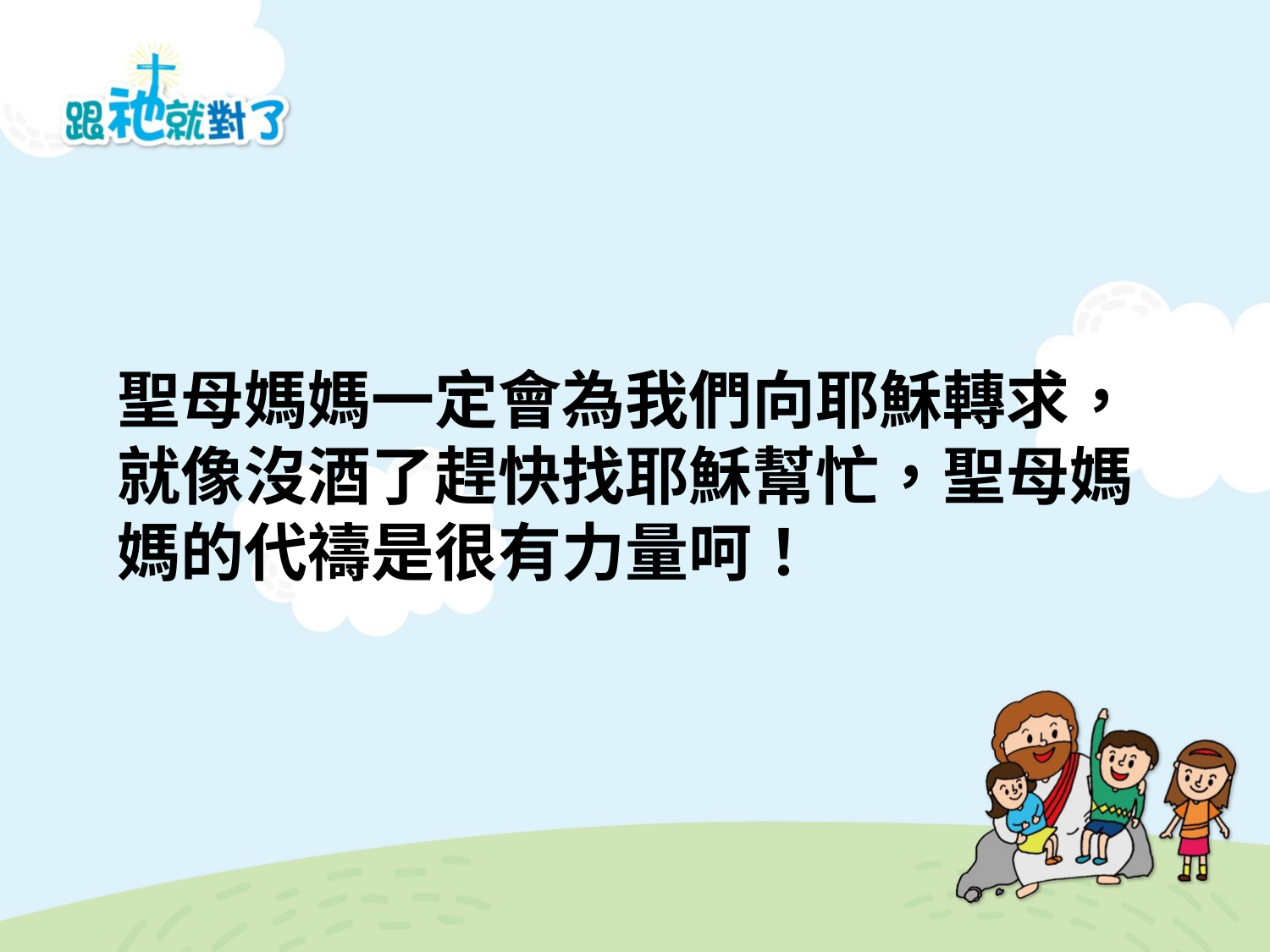

聖母媽媽一定會為我們向耶穌轉求，就像沒酒了趕快找耶穌幫忙，聖母媽媽的代禱是很有力量呵！